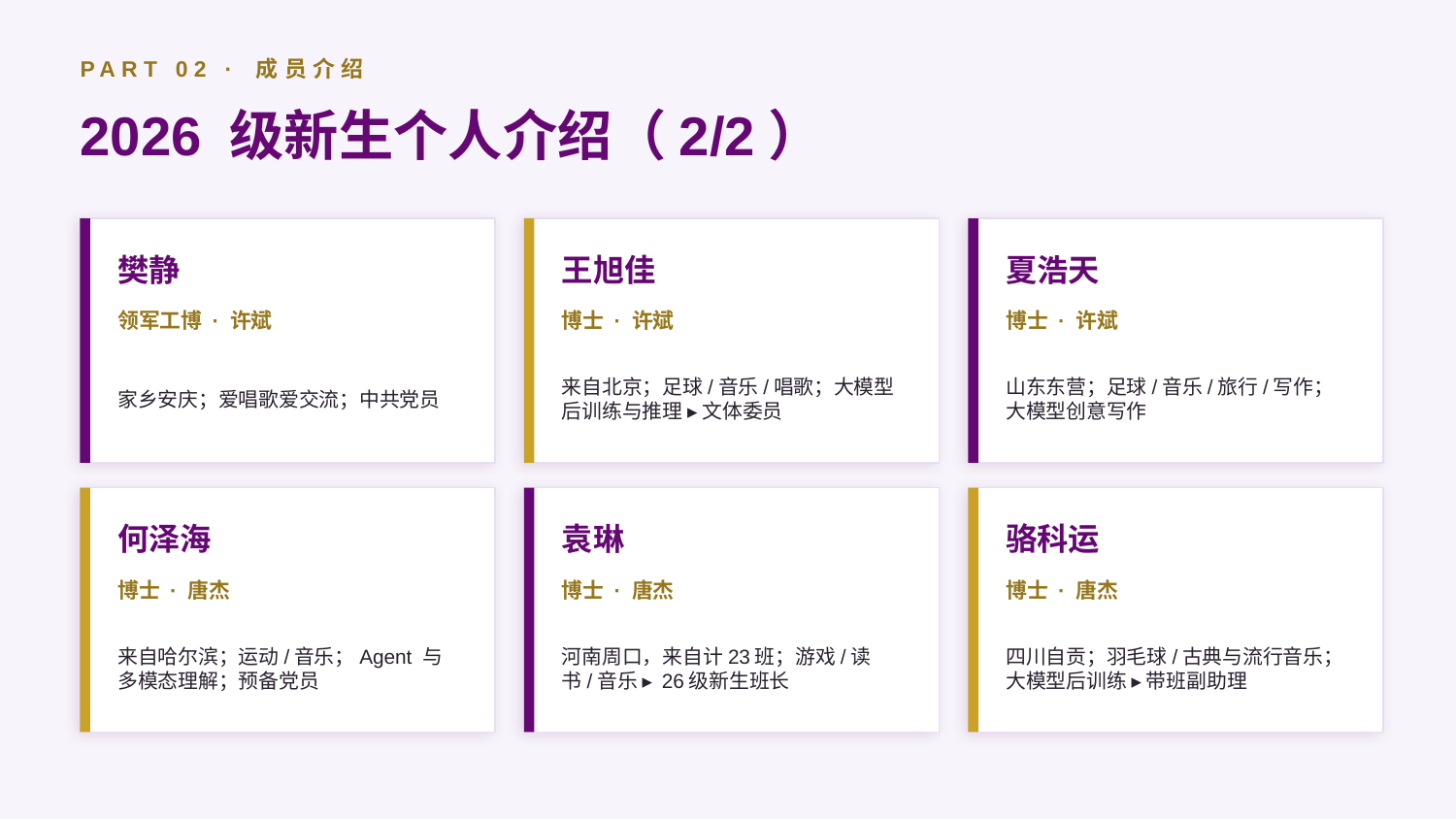

PART 02 · 成员介绍
2026 级新生个人介绍（2/2）

樊静
王旭佳
夏浩天
领军工博 · 许斌
博士 · 许斌
博士 · 许斌
家乡安庆；爱唱歌爱交流；中共党员
来自北京；足球/音乐/唱歌；大模型后训练与推理 ▸ 文体委员
山东东营；足球/音乐/旅行/写作；大模型创意写作

何泽海
袁琳
骆科运
博士 · 唐杰
博士 · 唐杰
博士 · 唐杰
来自哈尔滨；运动/音乐；Agent 与多模态理解；预备党员
河南周口，来自计23班；游戏/读书/音乐 ▸ 26级新生班长
四川自贡；羽毛球/古典与流行音乐；大模型后训练 ▸ 带班副助理